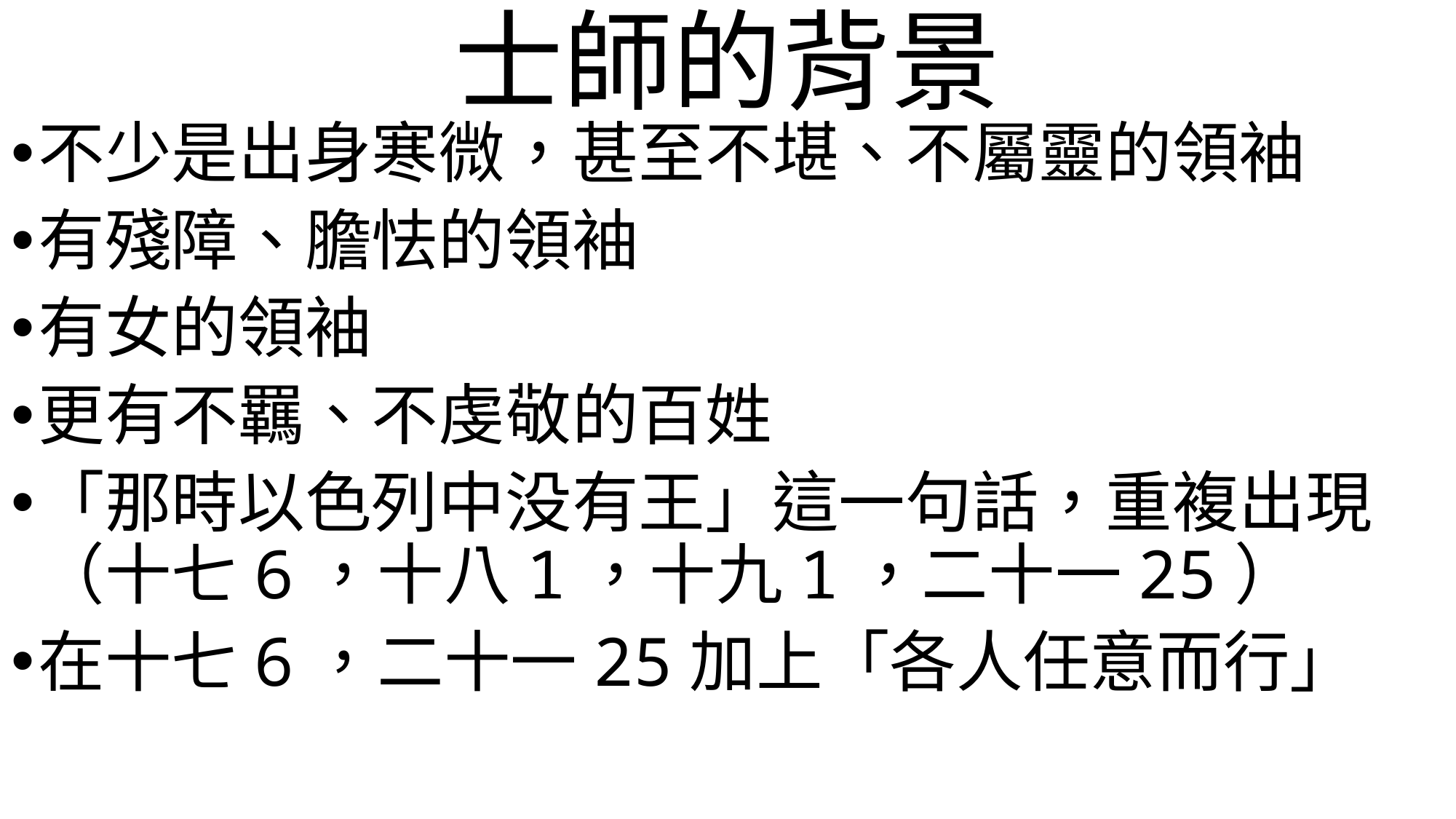

# 士師的背景
不少是出身寒微，甚至不堪、不屬靈的領袖
有殘障、膽怯的領袖
有女的領袖
更有不羈、不虔敬的百姓
「那時以色列中没有王」這一句話，重複出現（十七6，十八1，十九1，二十一25）
在十七6，二十一25加上「各人任意而行」